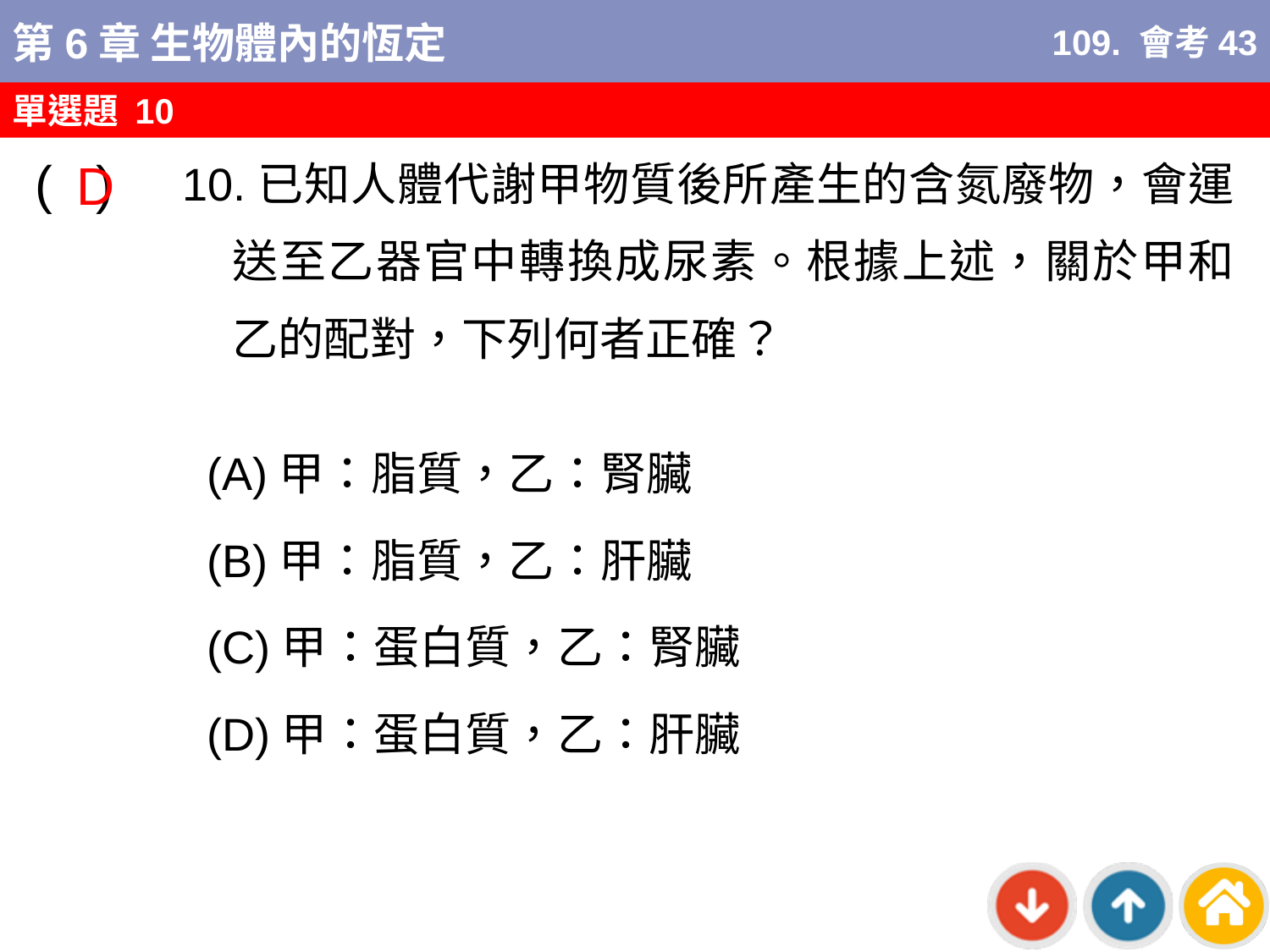

109. 會考43
單選題 10
D
10.已知人體代謝甲物質後所產生的含氮廢物，會運送至乙器官中轉換成尿素。根據上述，關於甲和乙的配對，下列何者正確？
(   )
(A)甲：脂質，乙：腎臟
(B)甲：脂質，乙：肝臟
(C)甲：蛋白質，乙：腎臟
(D)甲：蛋白質，乙：肝臟